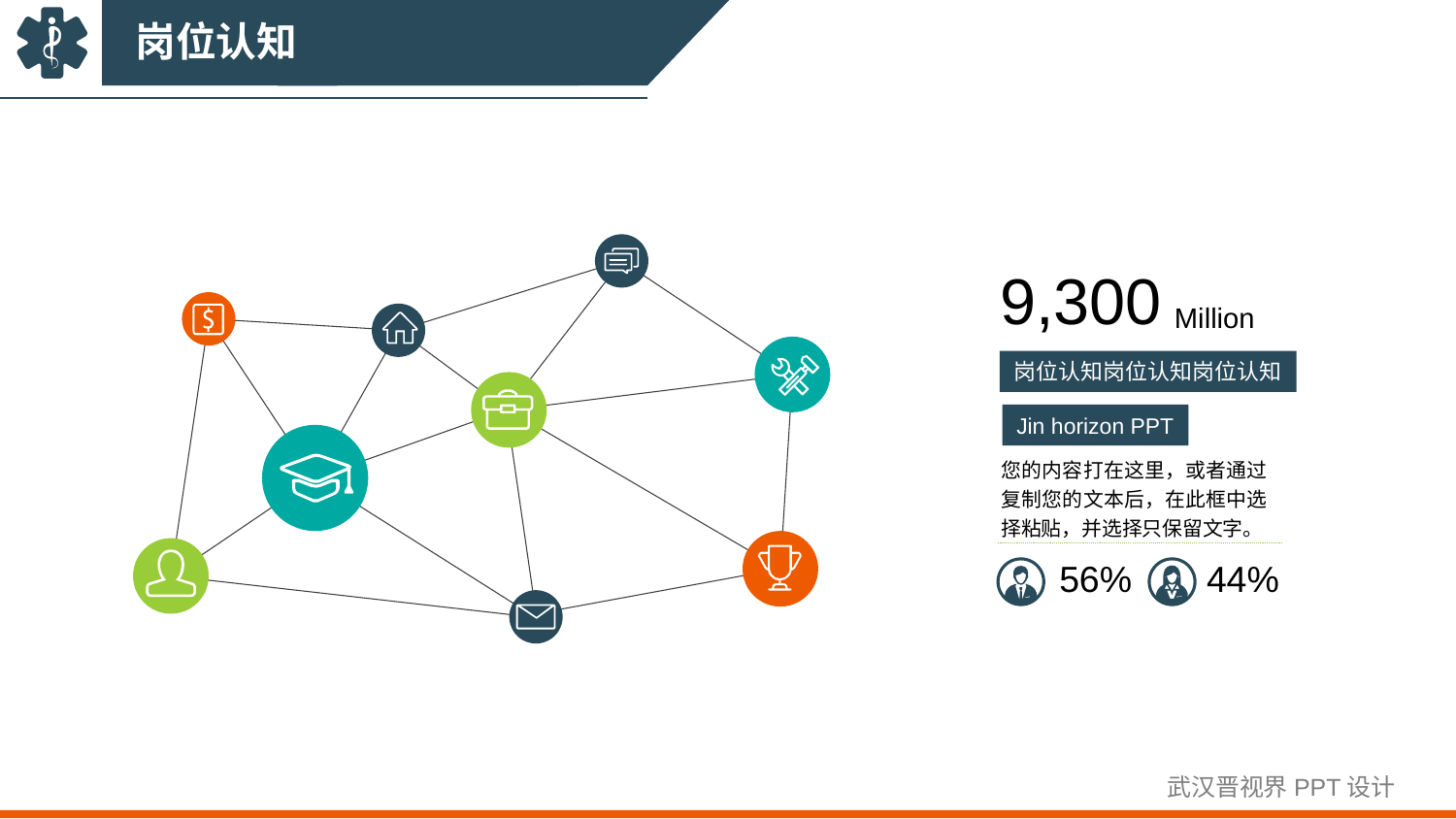

岗位认知

9,300
Million
岗位认知岗位认知岗位认知
Jin horizon PPT
您的内容打在这里，或者通过复制您的文本后，在此框中选择粘贴，并选择只保留文字。

56%
44%